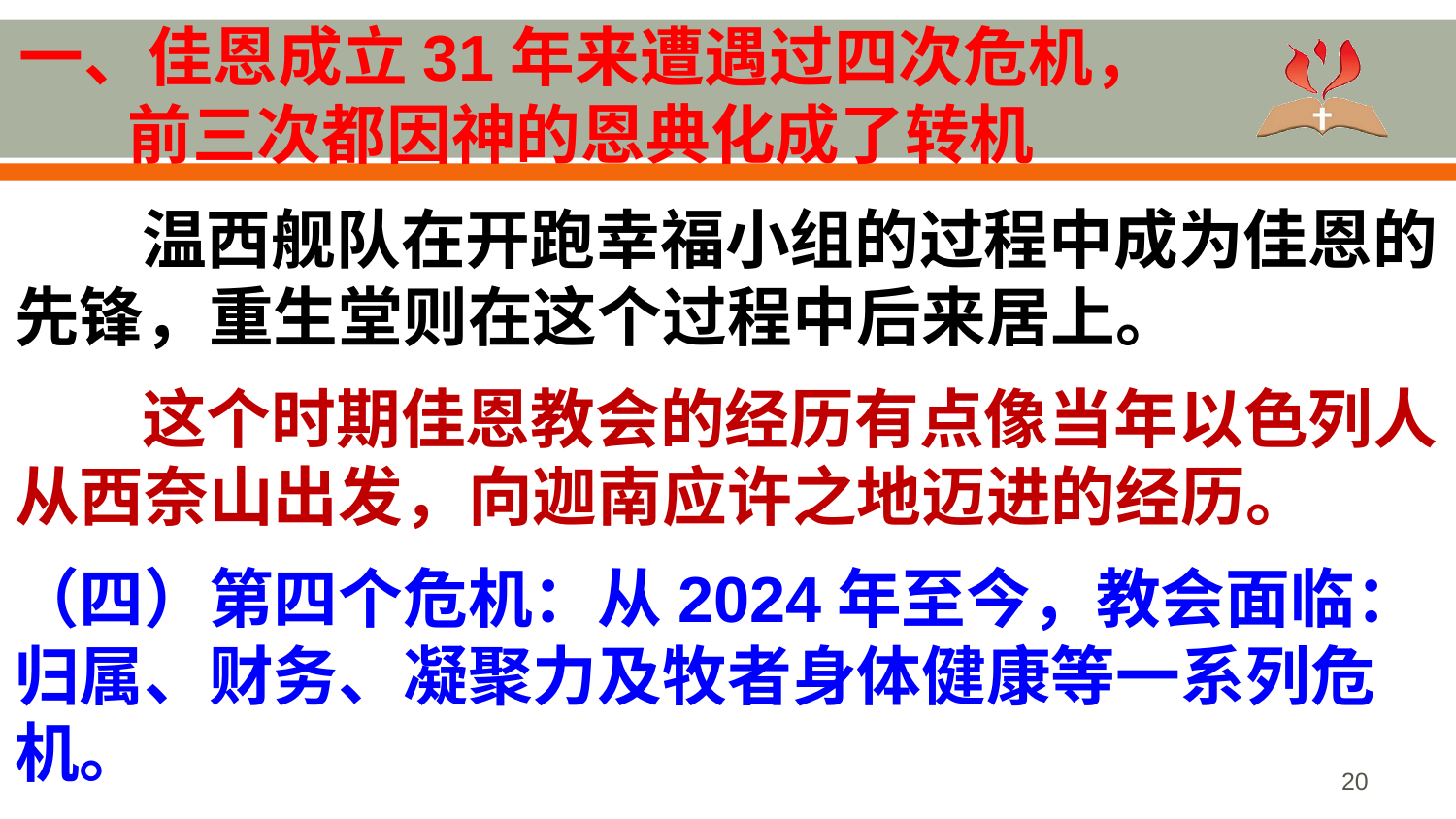

# 一、佳恩成立31年来遭遇过四次危机，前三次都因神的恩典化成了转机
温西舰队在开跑幸福小组的过程中成为佳恩的先锋，重生堂则在这个过程中后来居上。
这个时期佳恩教会的经历有点像当年以色列人从西奈山出发，向迦南应许之地迈进的经历。
（四）第四个危机：从2024年至今，教会面临：归属、财务、凝聚力及牧者身体健康等一系列危机。

20